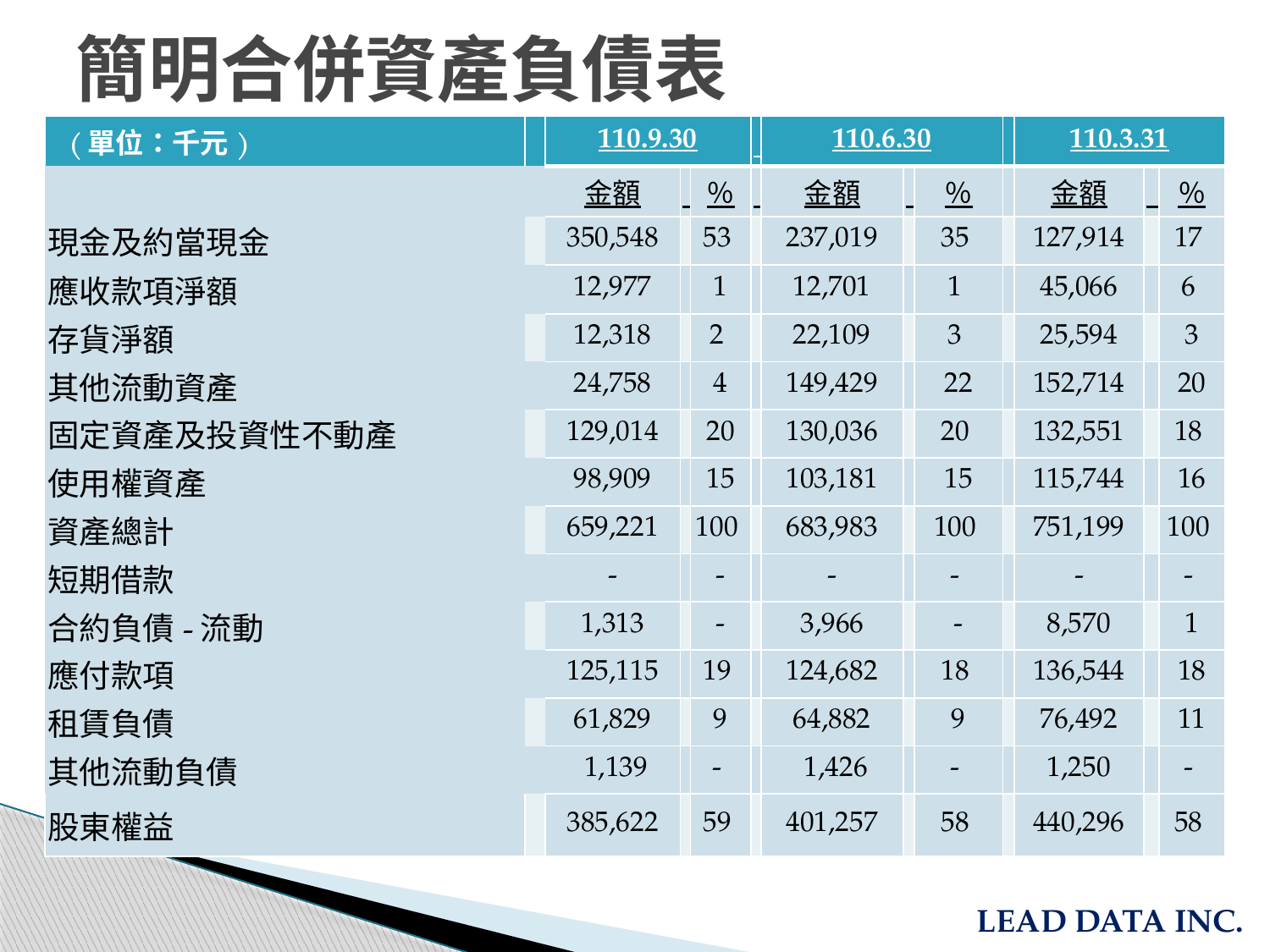

簡明合併資產負債表
| (單位：千元) |  | 110.9.30 |  |  |  | 110.6.30 |  |  |  | 110.3.31 |  |  |
| --- | --- | --- | --- | --- | --- | --- | --- | --- | --- | --- | --- | --- |
|  |  | 金額 |  | ％ |  | 金額 |  | ％ |  | 金額 |  | ％ |
| 現金及約當現金 |  | 350,548 |  | 53 |  | 237,019 |  | 35 |  | 127,914 |  | 17 |
| 應收款項淨額 |  | 12,977 |  | 1 |  | 12,701 |  | 1 |  | 45,066 |  | 6 |
| 存貨淨額 |  | 12,318 |  | 2 |  | 22,109 |  | 3 |  | 25,594 |  | 3 |
| 其他流動資產 |  | 24,758 |  | 4 |  | 149,429 |  | 22 |  | 152,714 |  | 20 |
| 固定資產及投資性不動產 |  | 129,014 |  | 20 |  | 130,036 |  | 20 |  | 132,551 |  | 18 |
| 使用權資產 |  | 98,909 |  | 15 |  | 103,181 |  | 15 |  | 115,744 |  | 16 |
| 資產總計 |  | 659,221 |  | 100 |  | 683,983 |  | 100 |  | 751,199 |  | 100 |
| 短期借款 |  | - |  | - |  | - |  | - |  | - |  | - |
| 合約負債-流動 |  | 1,313 |  | - |  | 3,966 |  | - |  | 8,570 |  | 1 |
| 應付款項 |  | 125,115 |  | 19 |  | 124,682 |  | 18 |  | 136,544 |  | 18 |
| 租賃負債 |  | 61,829 |  | 9 |  | 64,882 |  | 9 |  | 76,492 |  | 11 |
| 其他流動負債 |  | 1,139 |  | - |  | 1,426 |  | - |  | 1,250 |  | - |
| 股東權益 |  | 385,622 |  | 59 |  | 401,257 |  | 58 |  | 440,296 |  | 58 |
LEAD DATA INC.